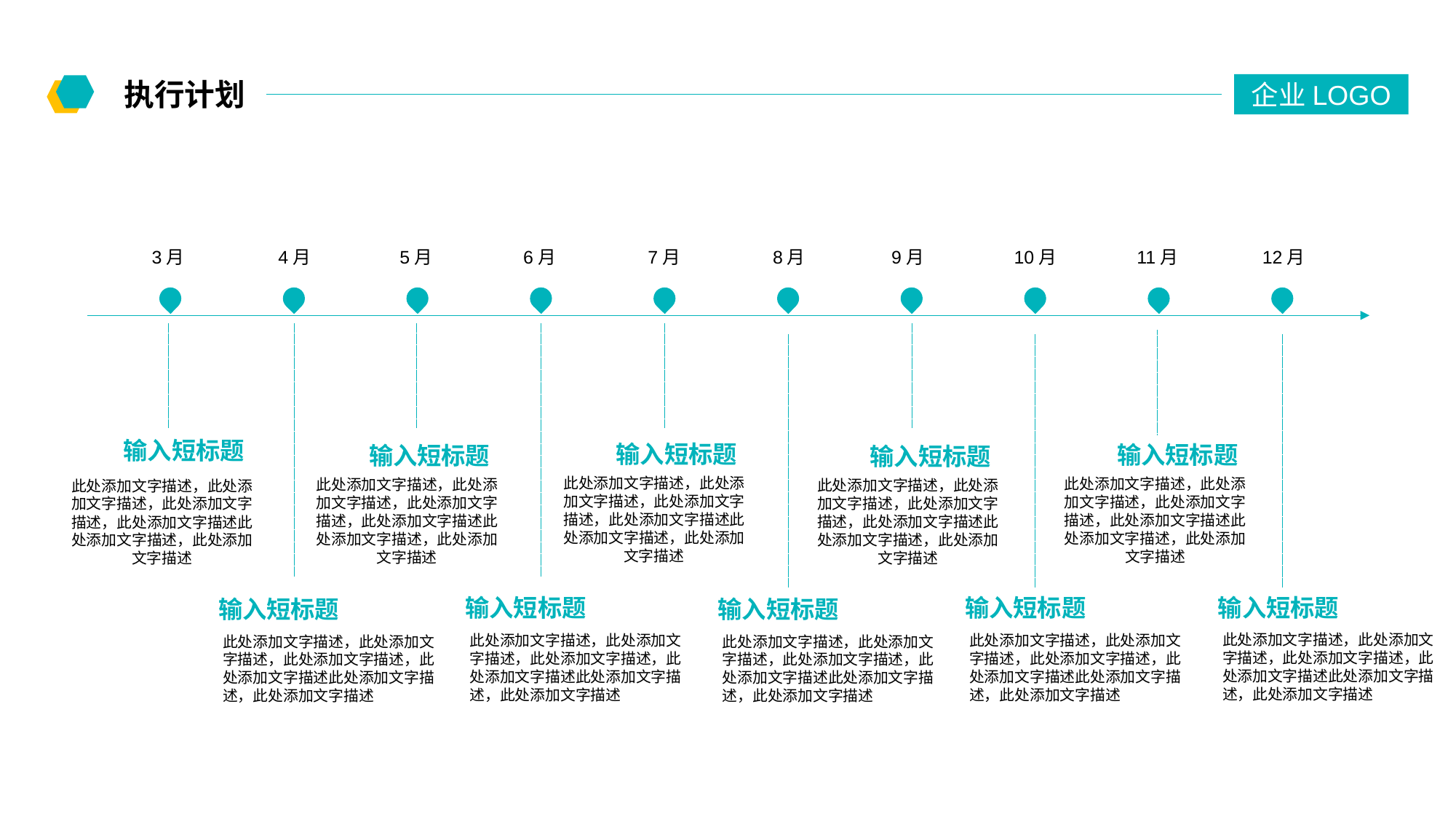

执行计划
企业LOGO

3月
4月
5月
6月
7月
8月
9月
10月
11月
12月

输入短标题
输入短标题
输入短标题
输入短标题
输入短标题
此处添加文字描述，此处添加文字描述，此处添加文字描述，此处添加文字描述此处添加文字描述，此处添加文字描述
此处添加文字描述，此处添加文字描述，此处添加文字描述，此处添加文字描述此处添加文字描述，此处添加文字描述
此处添加文字描述，此处添加文字描述，此处添加文字描述，此处添加文字描述此处添加文字描述，此处添加文字描述
此处添加文字描述，此处添加文字描述，此处添加文字描述，此处添加文字描述此处添加文字描述，此处添加文字描述
此处添加文字描述，此处添加文字描述，此处添加文字描述，此处添加文字描述此处添加文字描述，此处添加文字描述
输入短标题
输入短标题
输入短标题
输入短标题
输入短标题
此处添加文字描述，此处添加文字描述，此处添加文字描述，此处添加文字描述此处添加文字描述，此处添加文字描述
此处添加文字描述，此处添加文字描述，此处添加文字描述，此处添加文字描述此处添加文字描述，此处添加文字描述
此处添加文字描述，此处添加文字描述，此处添加文字描述，此处添加文字描述此处添加文字描述，此处添加文字描述
此处添加文字描述，此处添加文字描述，此处添加文字描述，此处添加文字描述此处添加文字描述，此处添加文字描述
此处添加文字描述，此处添加文字描述，此处添加文字描述，此处添加文字描述此处添加文字描述，此处添加文字描述